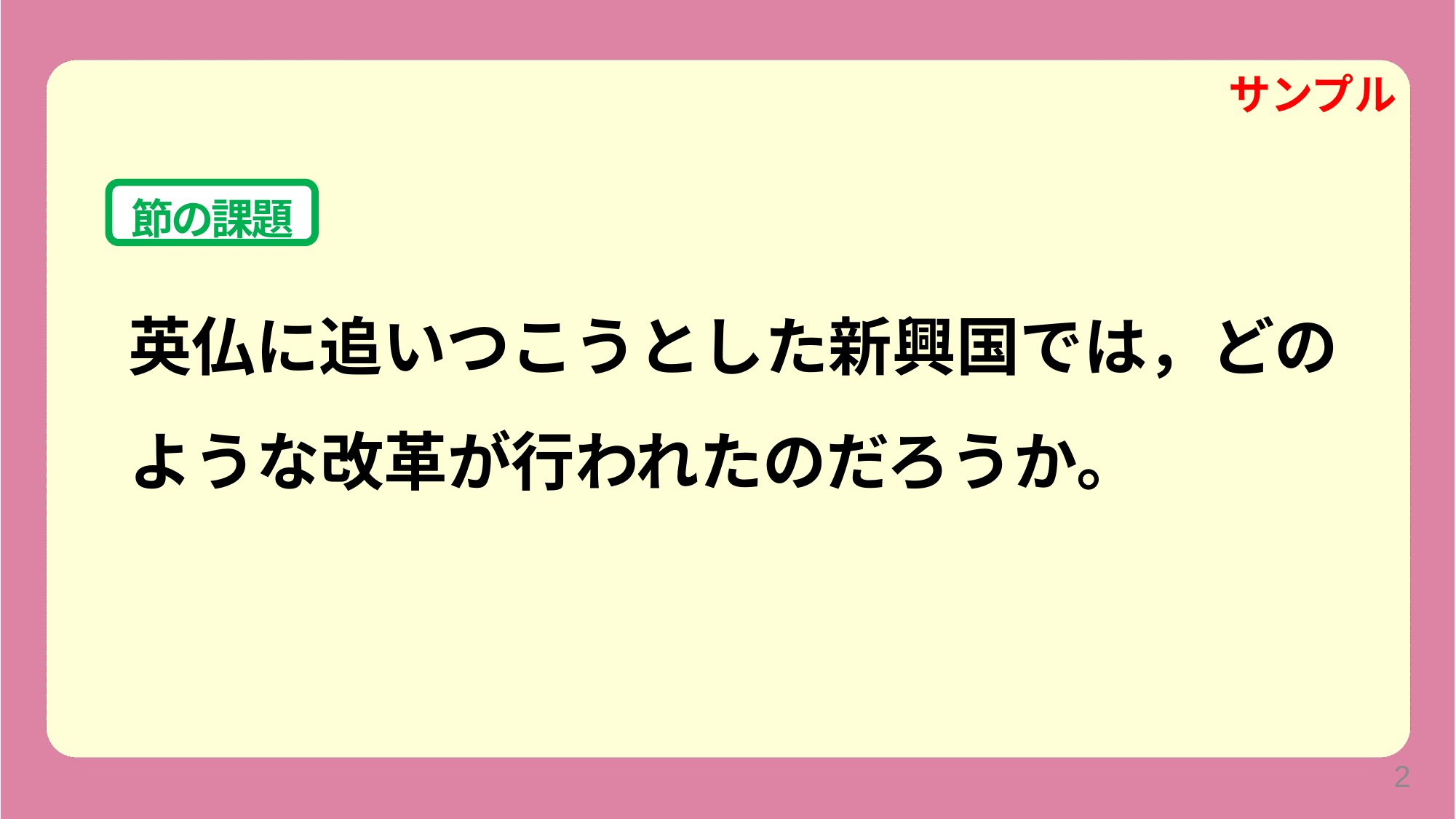

英仏に追いつこうとした新興国では，どのような改革が行われたのだろうか。